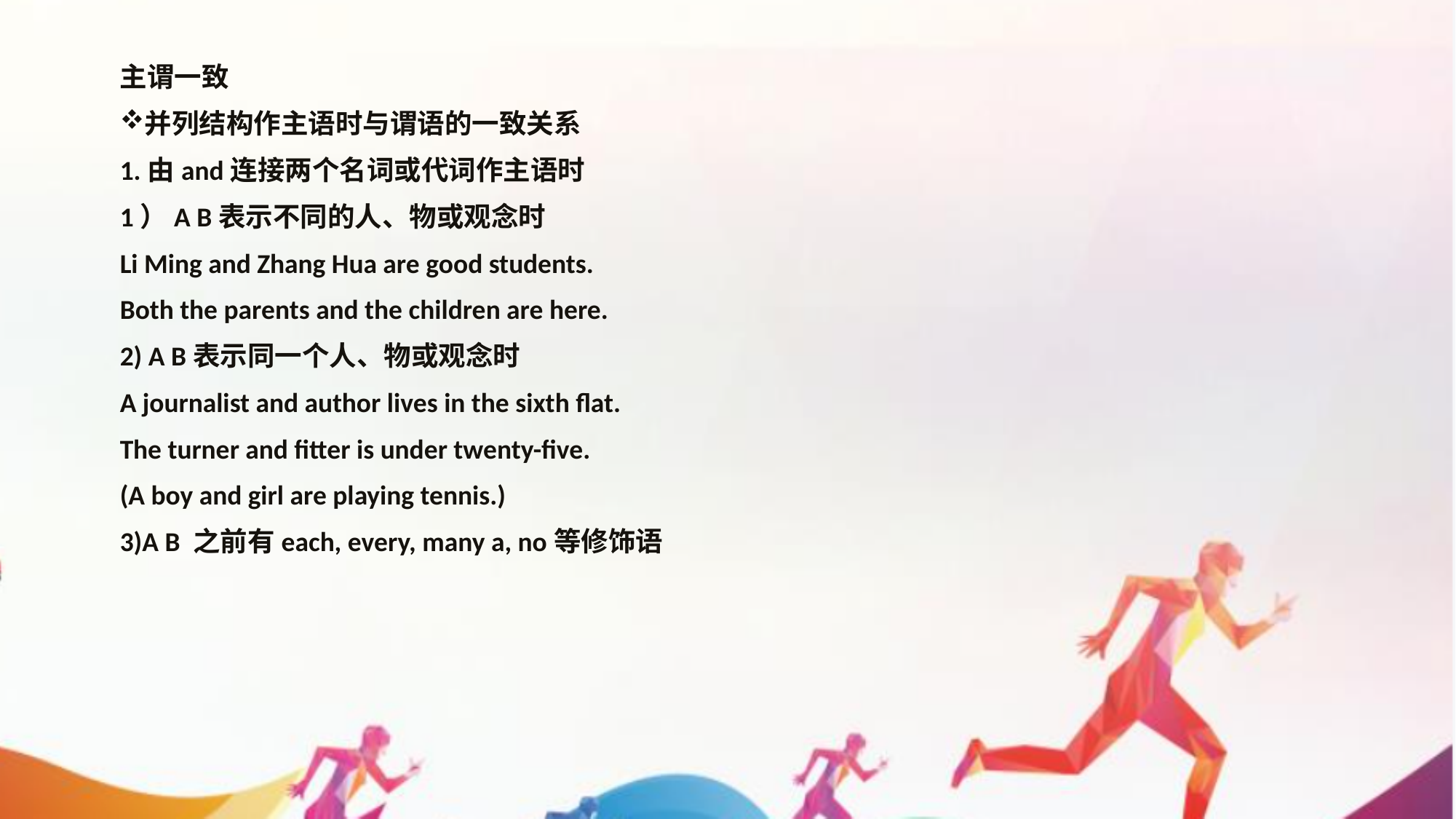

主谓一致
并列结构作主语时与谓语的一致关系
1.由and连接两个名词或代词作主语时
1）A B表示不同的人、物或观念时
Li Ming and Zhang Hua are good students.
Both the parents and the children are here.
2) A B表示同一个人、物或观念时
A journalist and author lives in the sixth flat.
The turner and fitter is under twenty-five.
(A boy and girl are playing tennis.)
3)A B 之前有each, every, many a, no等修饰语